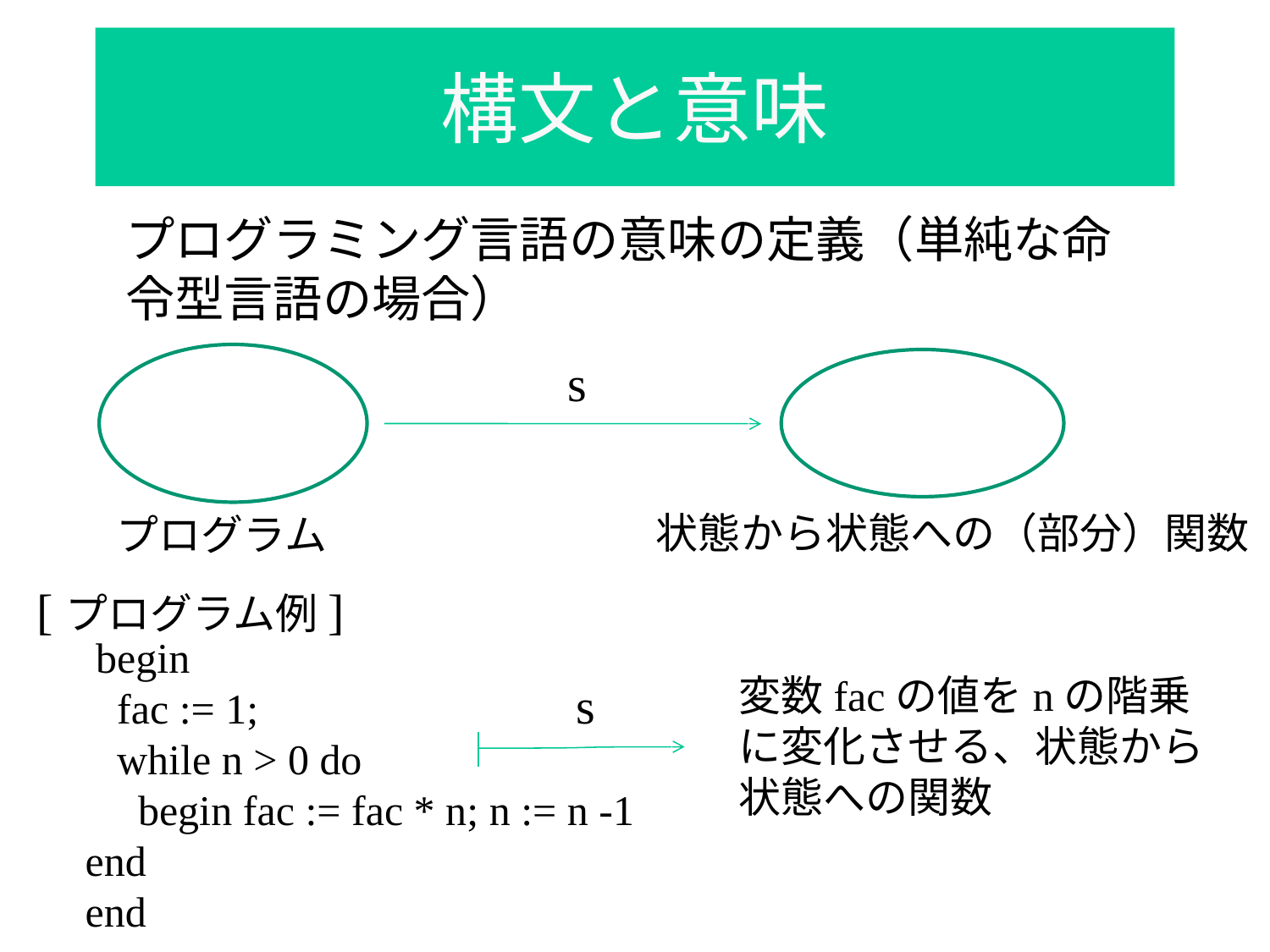

# 構文と意味
プログラミング言語の意味の定義（単純な命令型言語の場合）

 s

状態から状態への（部分）関数
プログラム
[プログラム例]
 begin
   fac := 1;
   while n > 0 do
     begin fac := fac * n; n := n -1 end
end
変数facの値をnの階乗に変化させる、状態から状態への関数
 s